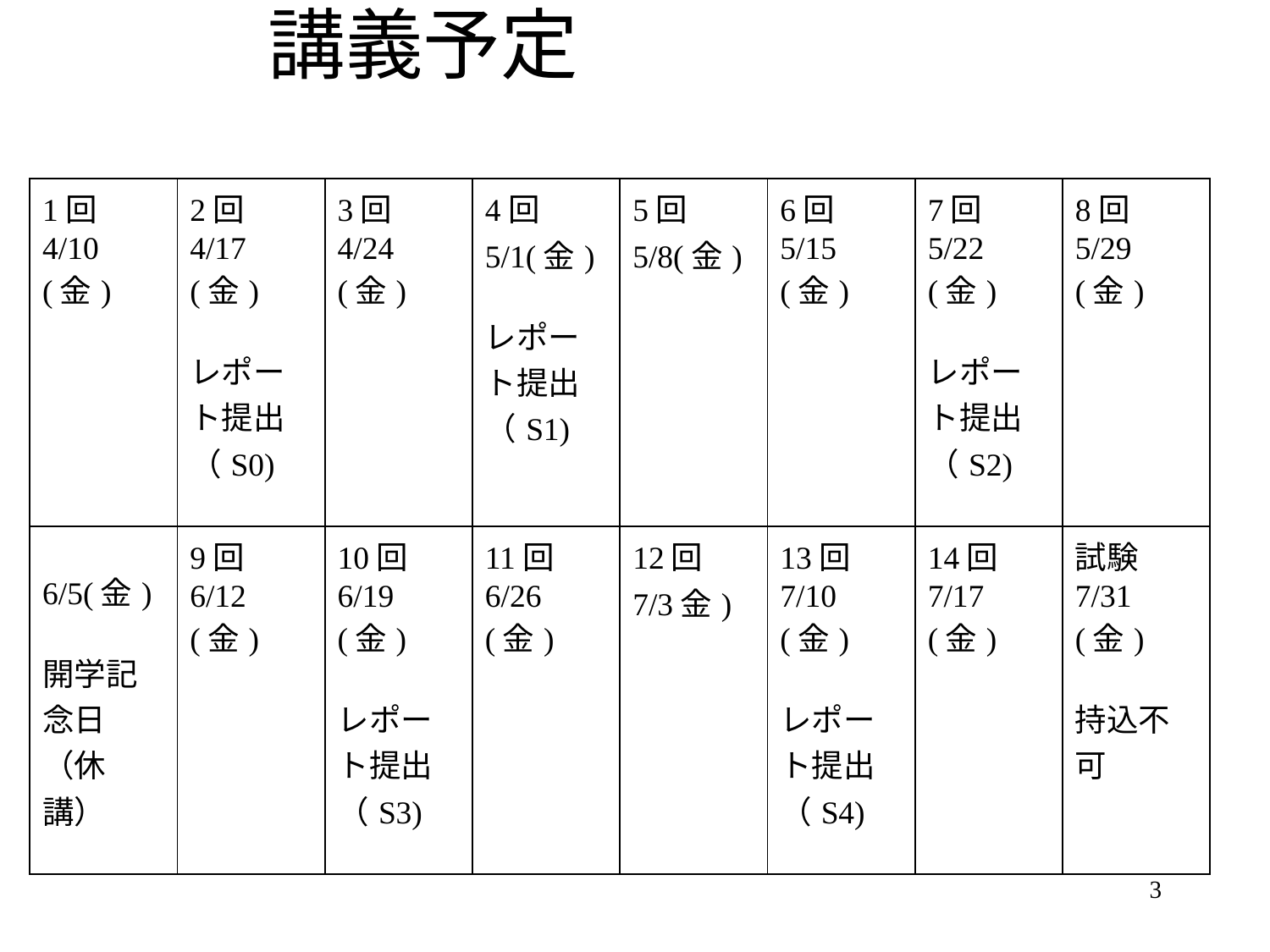

# 講義予定
| 1回 4/10(金) | 2回 4/17(金) レポート提出 （S0) | 3回 4/24(金) | 4回 5/1(金) レポート提出 （S1) | 5回 5/8(金) | 6回 5/15(金) | 7回 5/22(金) レポート提出 （S2) | 8回 5/29(金) |
| --- | --- | --- | --- | --- | --- | --- | --- |
| 6/5(金) 開学記念日 （休講） | 9回 6/12(金) | 10回 6/19(金) レポート提出 （S3) | 11回 6/26(金) | 12回 7/3金) | 13回 7/10(金) レポート提出 （S4) | 14回 7/17(金) | 試験 7/31(金) 持込不可 |
3